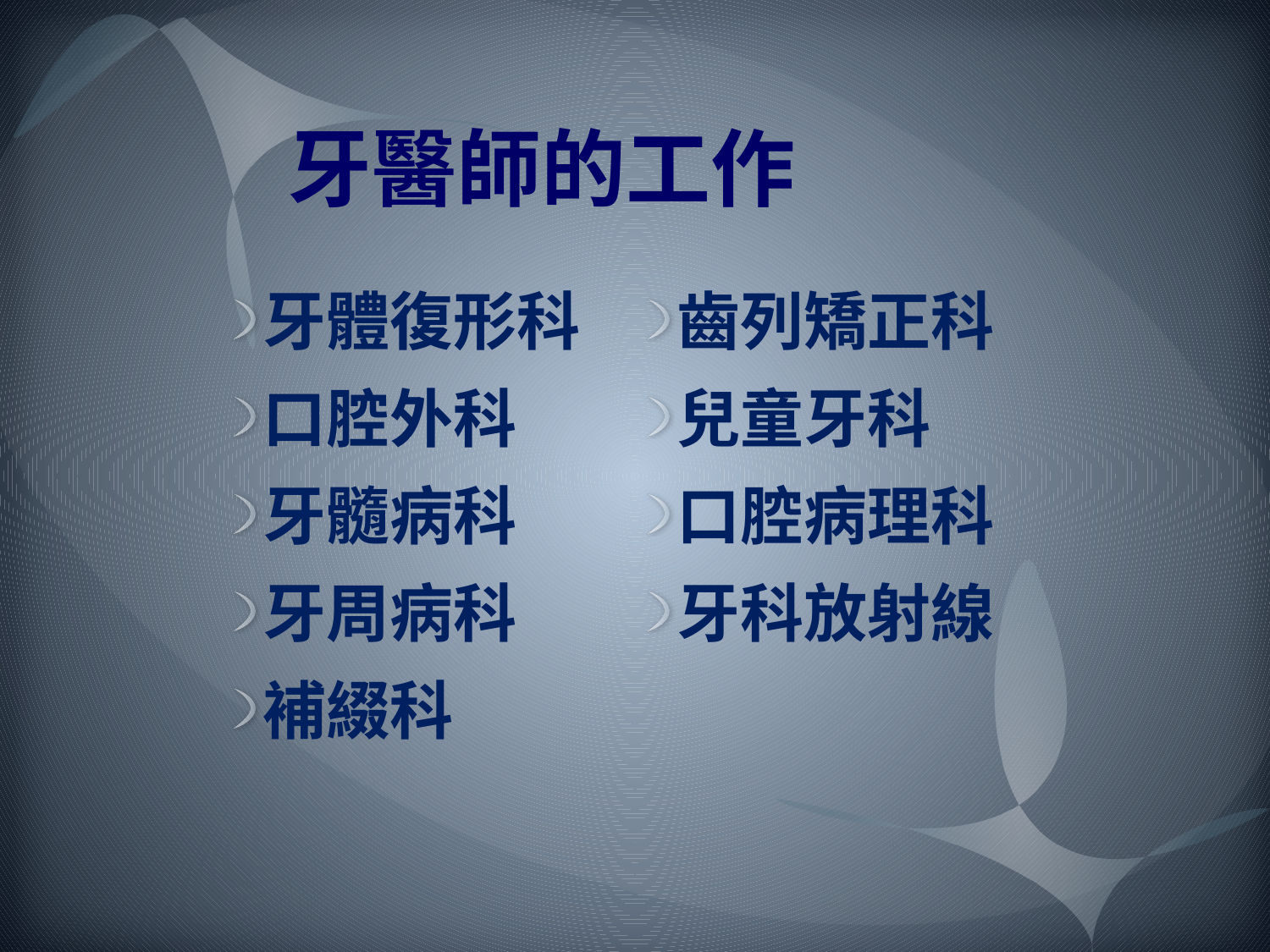

# 牙醫師的工作
牙體復形科
口腔外科
牙髓病科
牙周病科
補綴科
齒列矯正科
兒童牙科
口腔病理科
牙科放射線